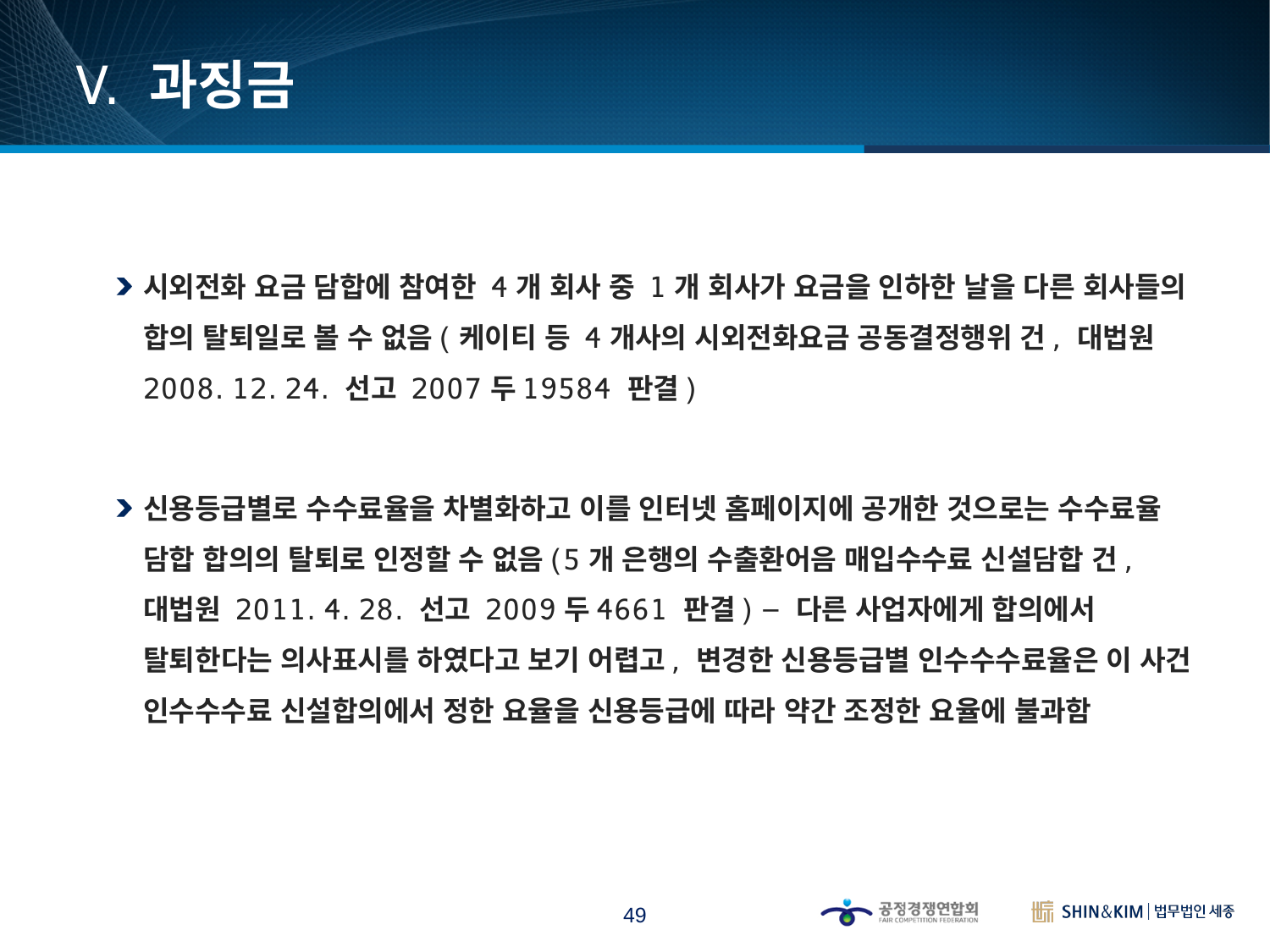

# V. 과징금
시외전화 요금 담합에 참여한 4개 회사 중 1개 회사가 요금을 인하한 날을 다른 회사들의 합의 탈퇴일로 볼 수 없음(케이티 등 4개사의 시외전화요금 공동결정행위 건, 대법원 2008. 12. 24. 선고 2007두19584 판결)

신용등급별로 수수료율을 차별화하고 이를 인터넷 홈페이지에 공개한 것으로는 수수료율 담합 합의의 탈퇴로 인정할 수 없음(5개 은행의 수출환어음 매입수수료 신설담합 건, 대법원 2011. 4. 28. 선고 2009두4661 판결) – 다른 사업자에게 합의에서 탈퇴한다는 의사표시를 하였다고 보기 어렵고, 변경한 신용등급별 인수수수료율은 이 사건 인수수수료 신설합의에서 정한 요율을 신용등급에 따라 약간 조정한 요율에 불과함
49